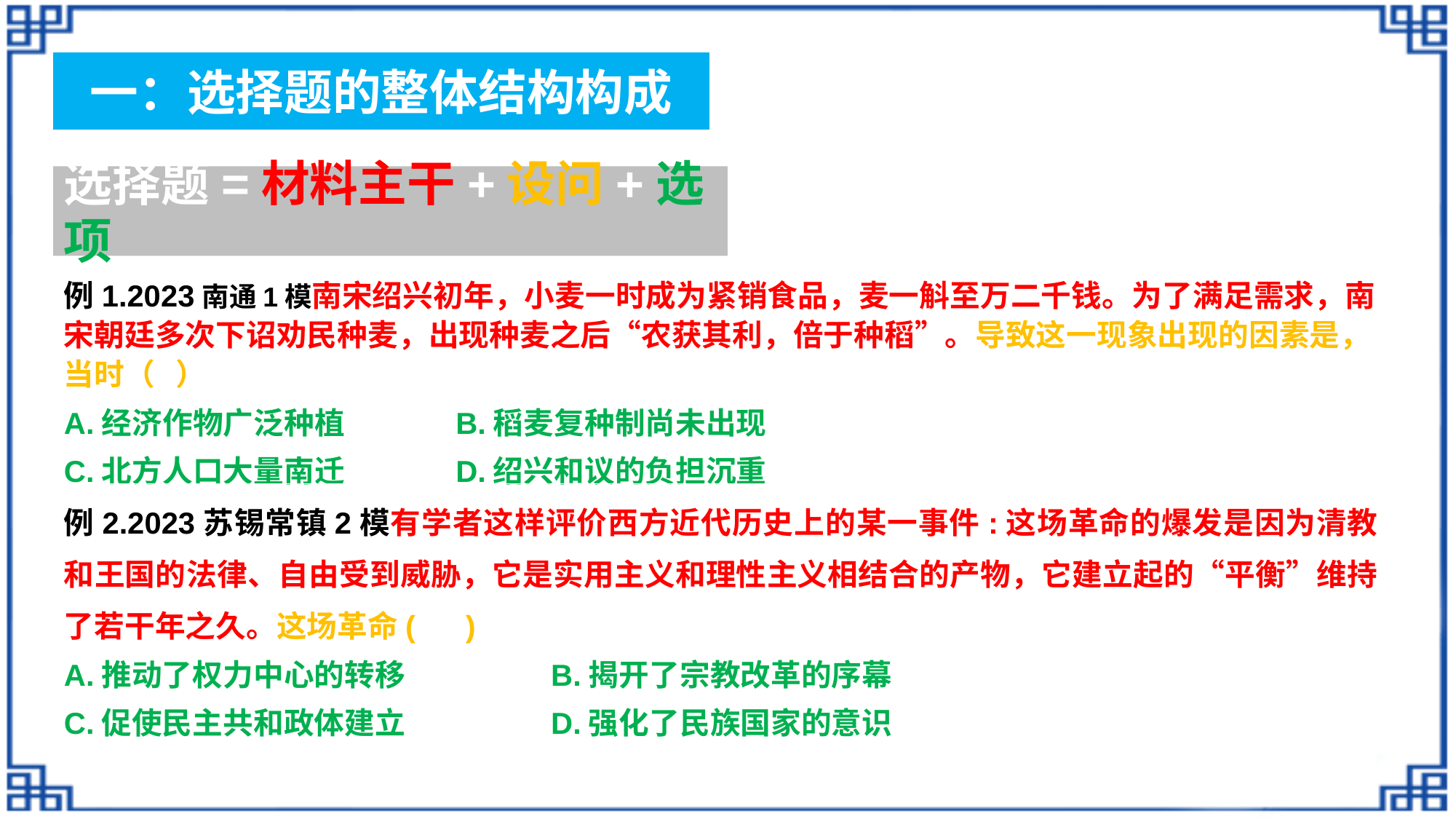

一：选择题的整体结构构成
选择题=材料主干+设问+选项
例1.2023南通1模南宋绍兴初年，小麦一时成为紧销食品，麦一斛至万二千钱。为了满足需求，南宋朝廷多次下诏劝民种麦，出现种麦之后“农获其利，倍于种稻”。导致这一现象出现的因素是，当时（   ）
A.经济作物广泛种植               B.稻麦复种制尚未出现
C.北方人口大量南迁               D.绍兴和议的负担沉重
例2.2023苏锡常镇2模有学者这样评价西方近代历史上的某一事件:这场革命的爆发是因为清教和王国的法律、自由受到威胁，它是实用主义和理性主义相结合的产物，它建立起的“平衡”维持了若干年之久。这场革命(      )
A.推动了权力中心的转移                    B.揭开了宗教改革的序幕
C.促使民主共和政体建立                    D.强化了民族国家的意识